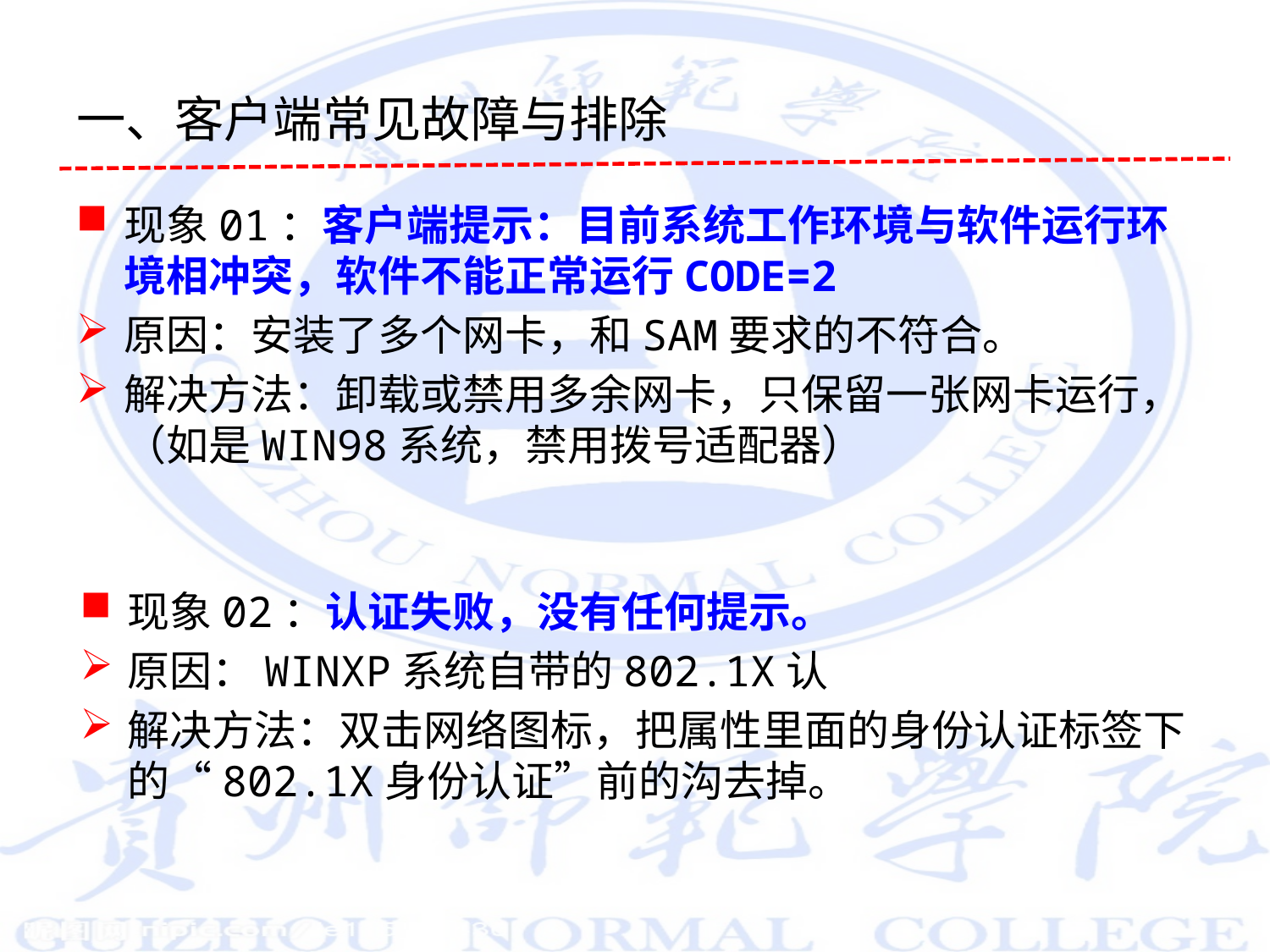

# 一、客户端常见故障与排除
现象01：客户端提示：目前系统工作环境与软件运行环境相冲突，软件不能正常运行CODE=2
原因：安装了多个网卡，和SAM要求的不符合。
解决方法：卸载或禁用多余网卡，只保留一张网卡运行，（如是WIN98系统，禁用拨号适配器）
现象02：认证失败，没有任何提示。
原因：WINXP系统自带的802.1X认
解决方法：双击网络图标，把属性里面的身份认证标签下的“802.1X身份认证”前的沟去掉。